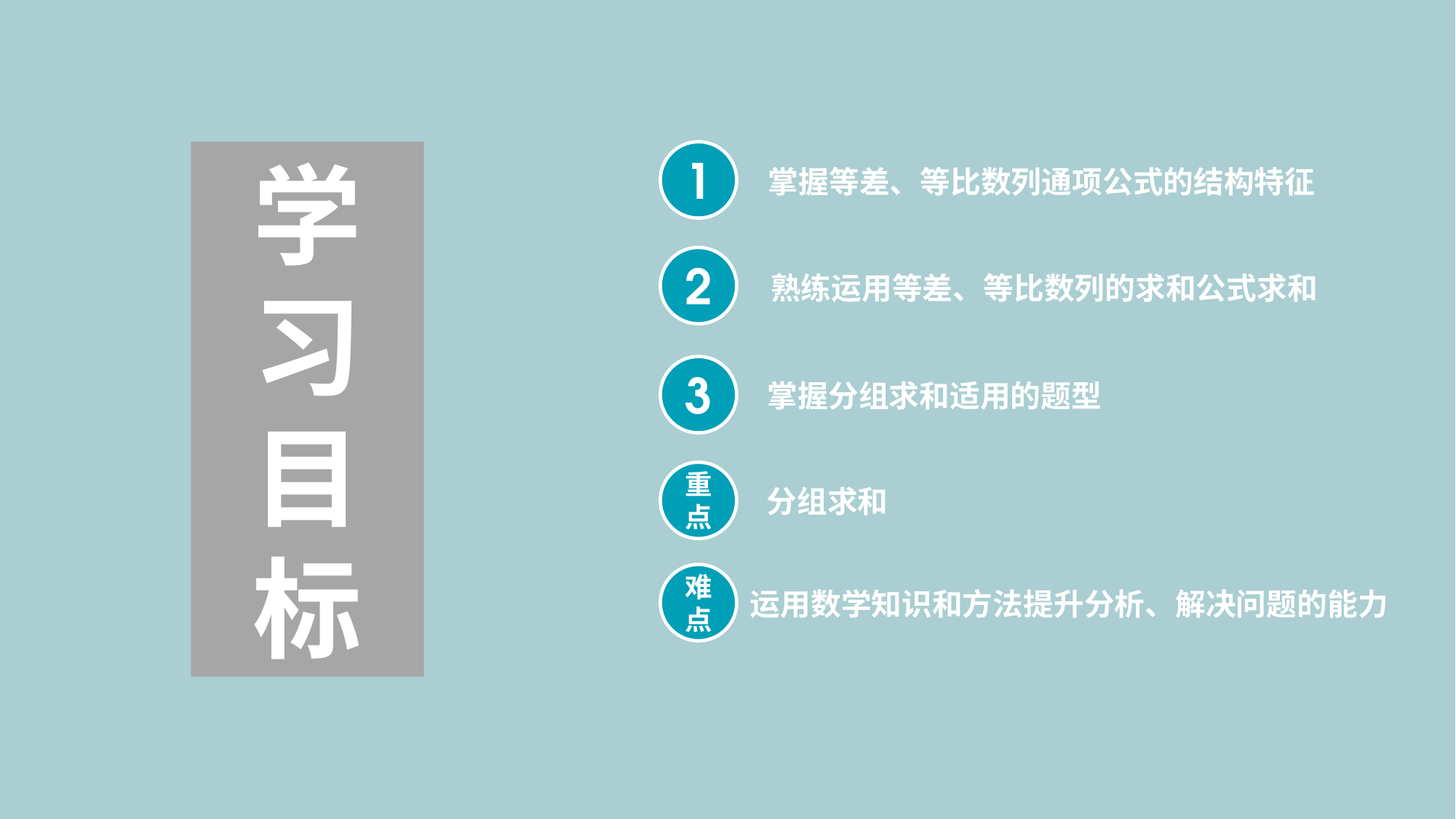

学
习
目
标
1
掌握等差、等比数列通项公式的结构特征
2
熟练运用等差、等比数列的求和公式求和
3
掌握分组求和适用的题型
重点
分组求和
难点
运用数学知识和方法提升分析、解决问题的能力